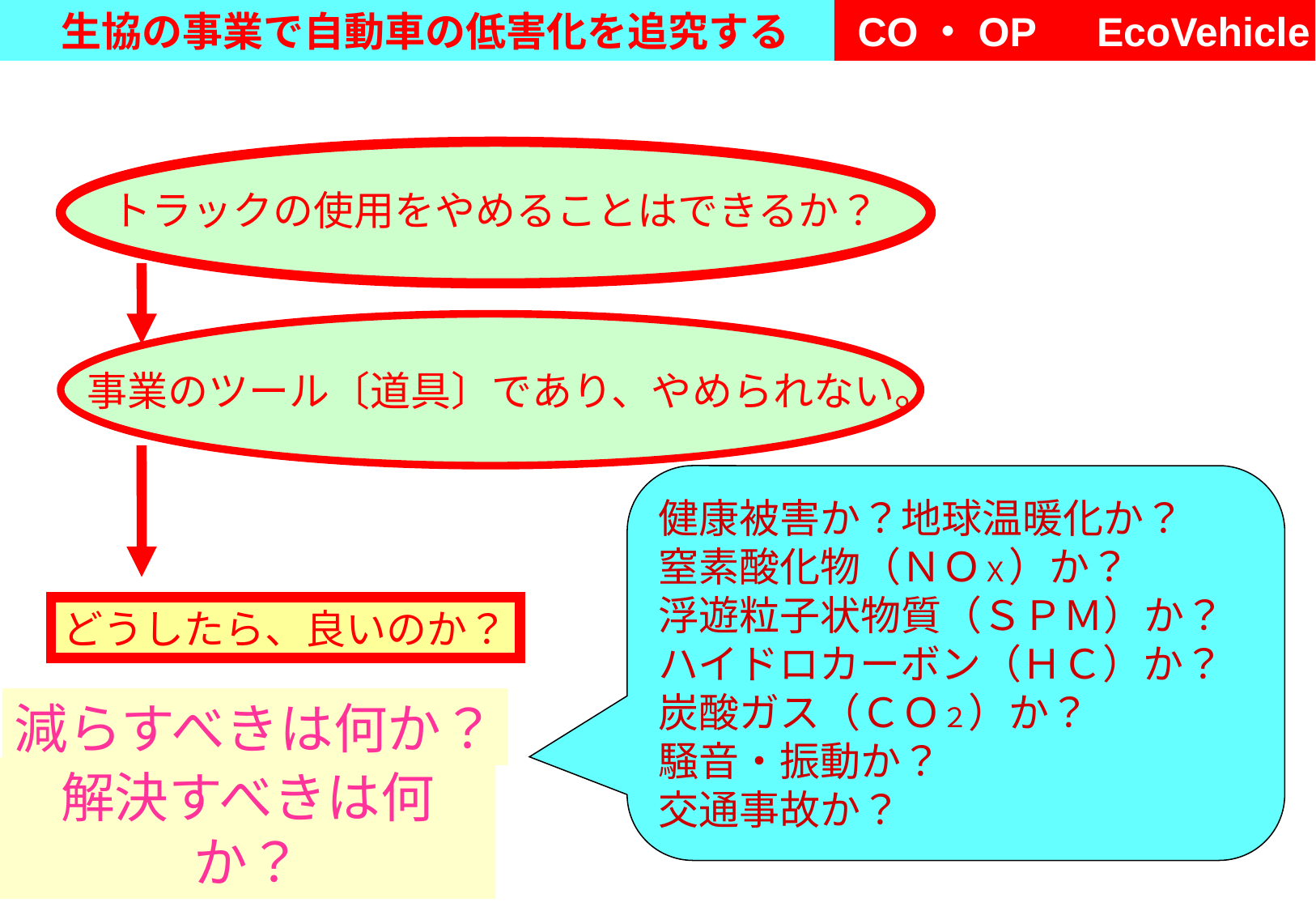

トラックの使用をやめることはできるか？

　事業のツール〔道具〕であり、やめられない。

健康被害か？地球温暖化か？
窒素酸化物（ＮＯＸ）か？
浮遊粒子状物質（ＳＰＭ）か？
ハイドロカーボン（ＨＣ）か？
炭酸ガス（ＣＯ２）か？
騒音・振動か？
交通事故か？
どうしたら、良いのか？
減らすべきは何か？
解決すべきは何か？